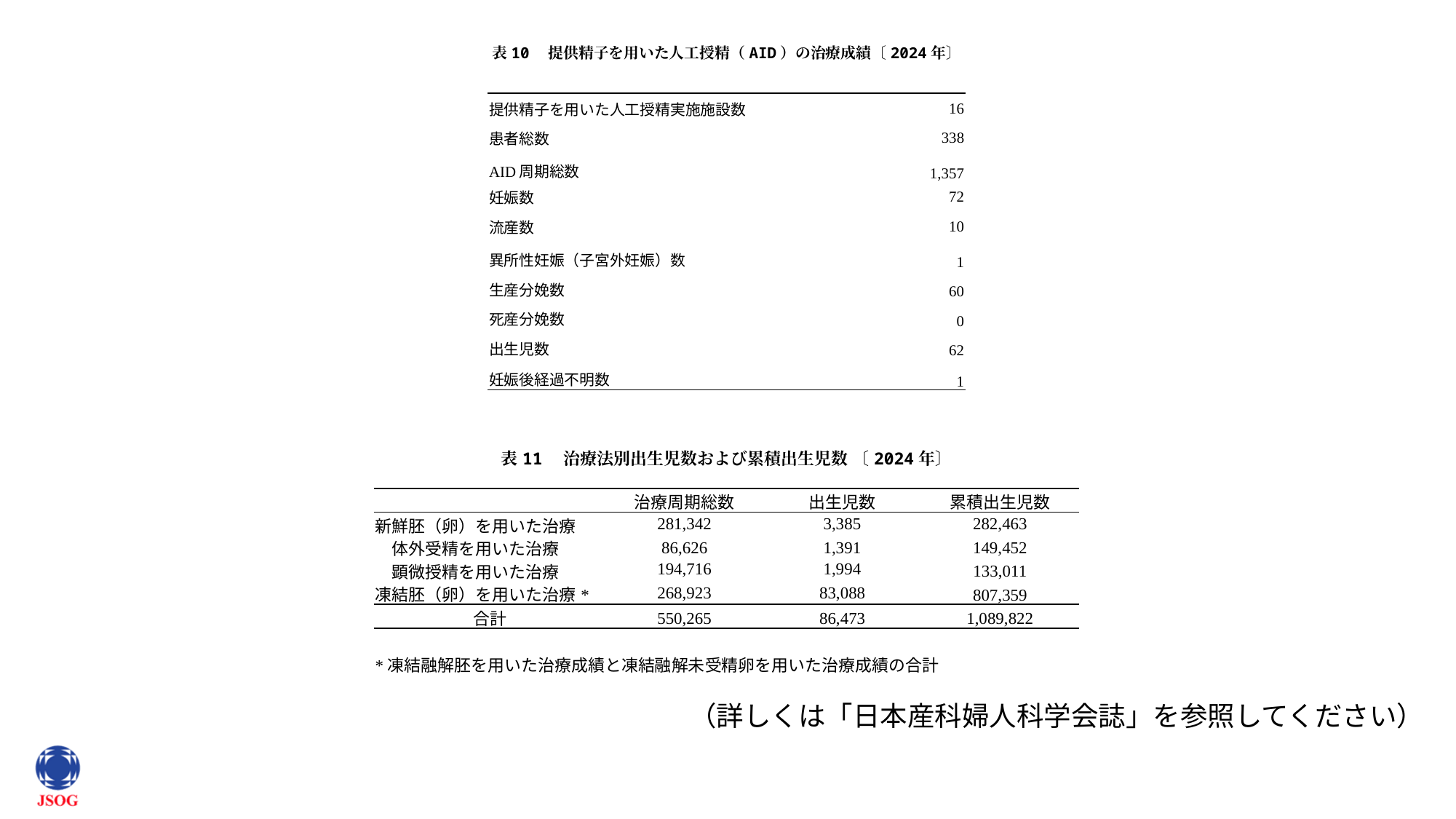

| 表10　提供精子を用いた人工授精（AID）の治療成績〔2024年〕 |  |
| --- | --- |
|  |  |
| 提供精子を用いた人工授精実施施設数 | 16 |
| 患者総数 | 338 |
| AID周期総数 | 1,357 |
| 妊娠数 | 72 |
| 流産数 | 10 |
| 異所性妊娠（子宮外妊娠）数 | 1 |
| 生産分娩数 | 60 |
| 死産分娩数 | 0 |
| 出生児数 | 62 |
| 妊娠後経過不明数 | 1 |
| 表11　治療法別出生児数および累積出生児数 〔2024年〕 |  |  |  |
| --- | --- | --- | --- |
|  |  |  |  |
|  | 治療周期総数 | 出生児数 | 累積出生児数 |
| 新鮮胚（卵）を用いた治療 | 281,342 | 3,385 | 282,463 |
| 体外受精を用いた治療 | 86,626 | 1,391 | 149,452 |
| 顕微授精を用いた治療 | 194,716 | 1,994 | 133,011 |
| 凍結胚（卵）を用いた治療\* | 268,923 | 83,088 | 807,359 |
| 合計 | 550,265 | 86,473 | 1,089,822 |
|  |  |  |  |
| \*凍結融解胚を用いた治療成績と凍結融解未受精卵を用いた治療成績の合計 |  |  |  |
（詳しくは「日本産科婦人科学会誌」を参照してください）